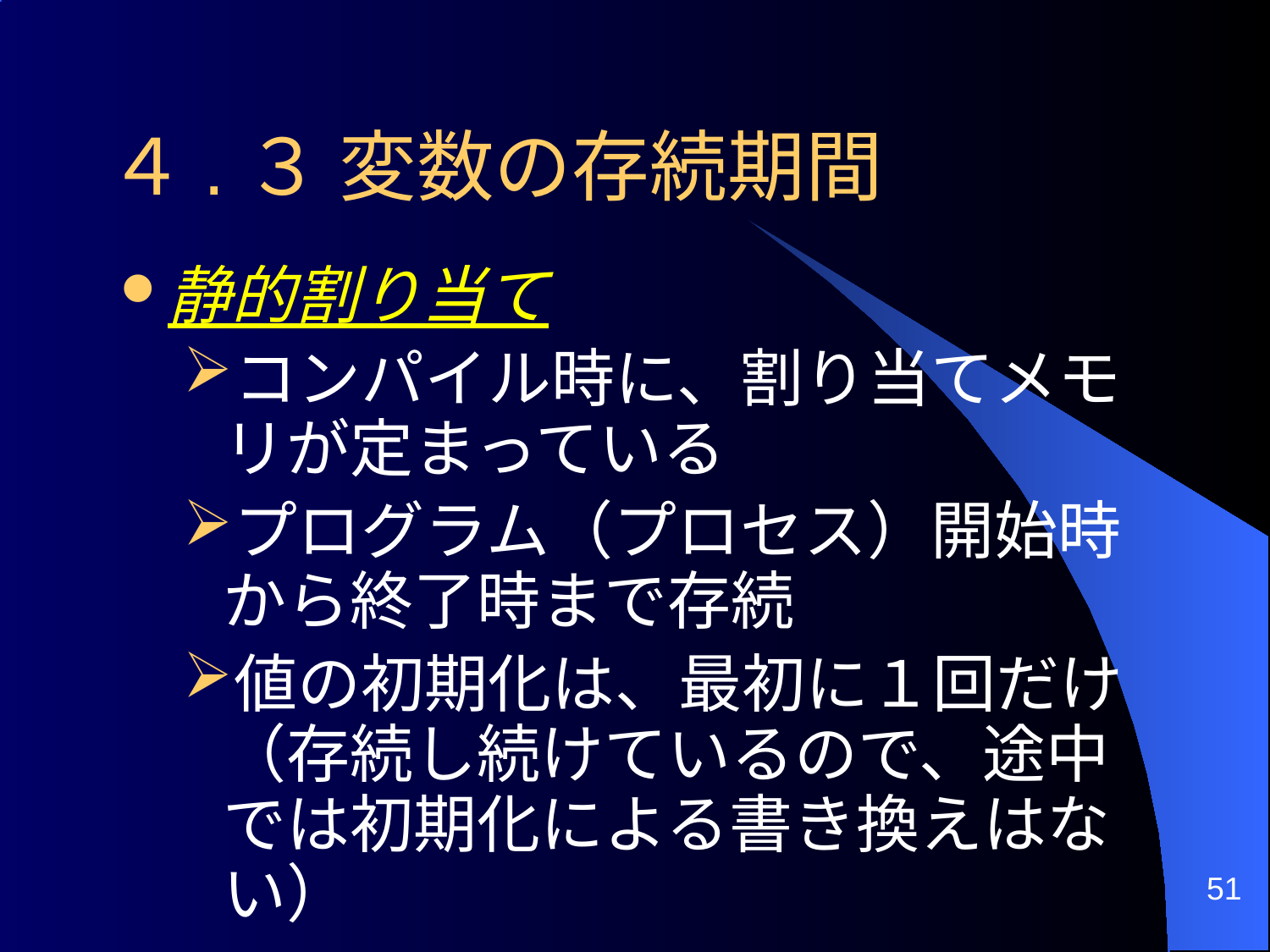

# ４.３ 変数の存続期間
静的割り当て
コンパイル時に、割り当てメモリが定まっている
プログラム（プロセス）開始時から終了時まで存続
値の初期化は、最初に１回だけ
（存続し続けているので、途中では初期化による書き換えはない）
51